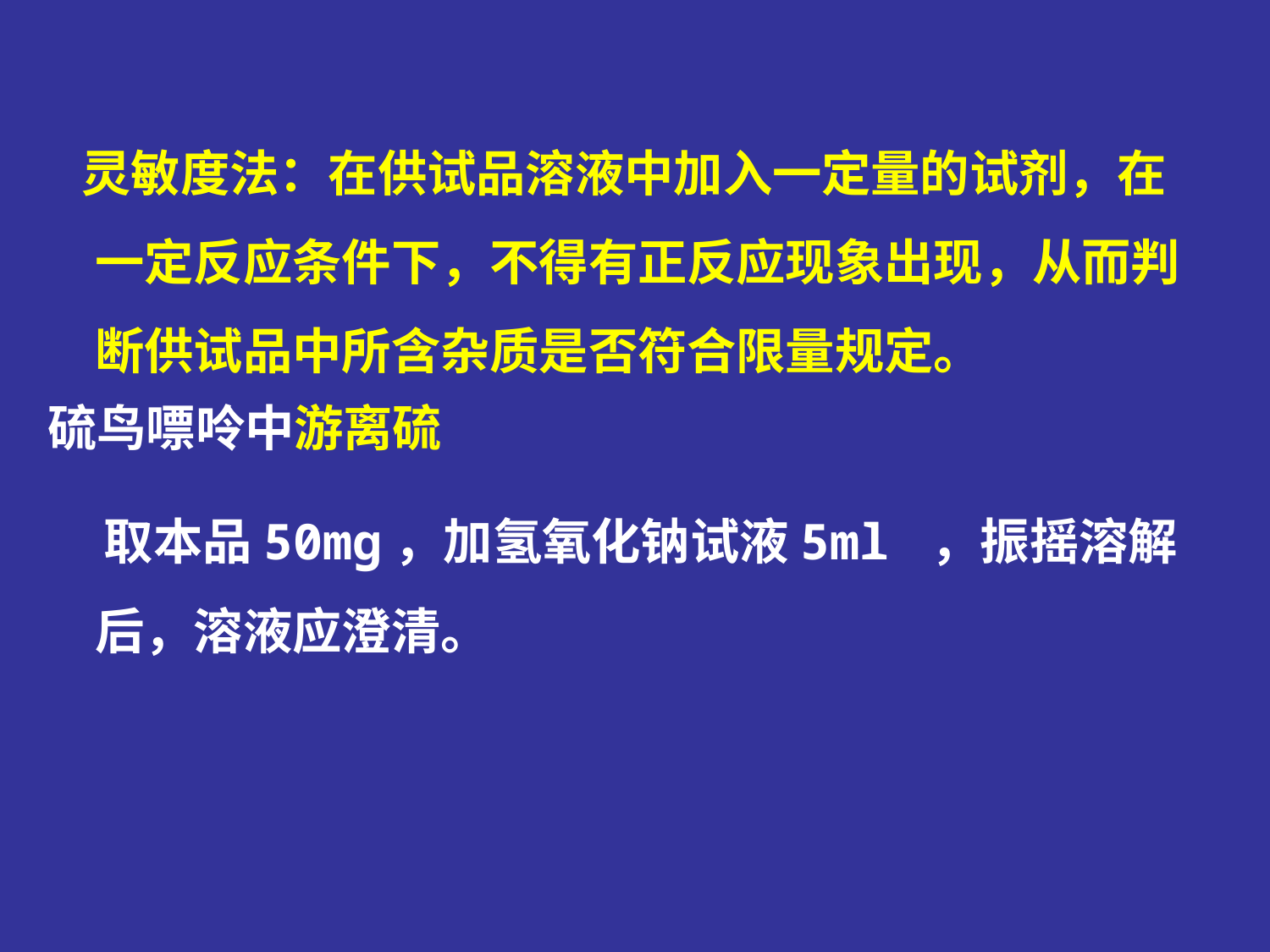

灵敏度法：在供试品溶液中加入一定量的试剂，在一定反应条件下，不得有正反应现象出现，从而判断供试品中所含杂质是否符合限量规定。
硫鸟嘌呤中游离硫
　取本品50mg，加氢氧化钠试液5ml ，振摇溶解后，溶液应澄清。